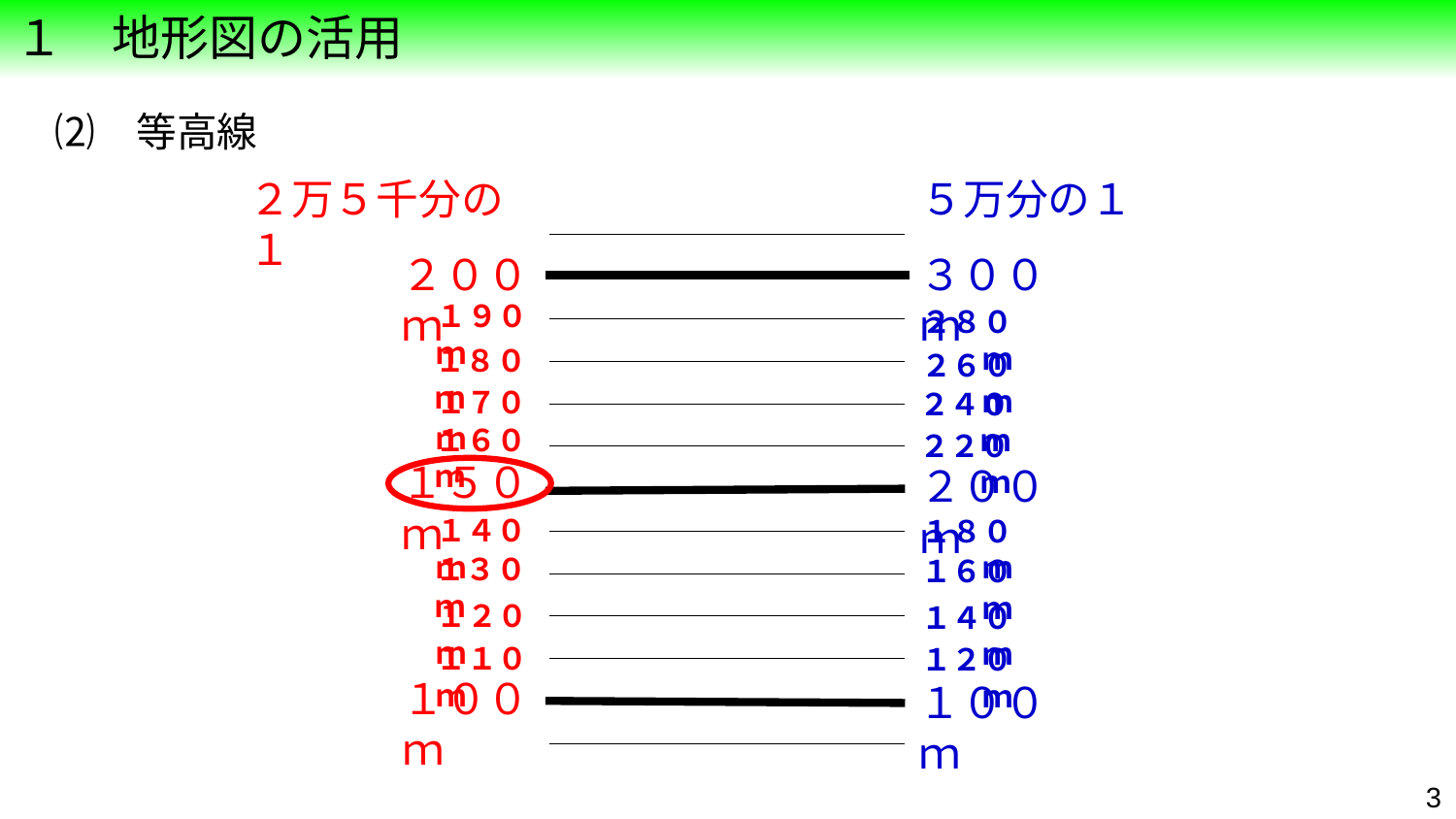

１　地形図の活用
　⑵　等高線
２万５千分の１

５万分の１

|  |
| --- |
|  |
|  |
|  |
|  |
|  |
|  |
|  |
|  |
|  |
|  |
|  |
|  |
|  |
２００ｍ

３００ｍ

１９０ｍ

２８０ｍ
１８０ｍ

２６０ｍ
１７０ｍ

２４０ｍ
１６０ｍ

２２０ｍ
１５０ｍ

２００ｍ

１４０ｍ

１８０ｍ
１３０ｍ

１６０ｍ
１２０ｍ

１４０ｍ

１１０ｍ

１２０ｍ

１００ｍ

１００ｍ

3